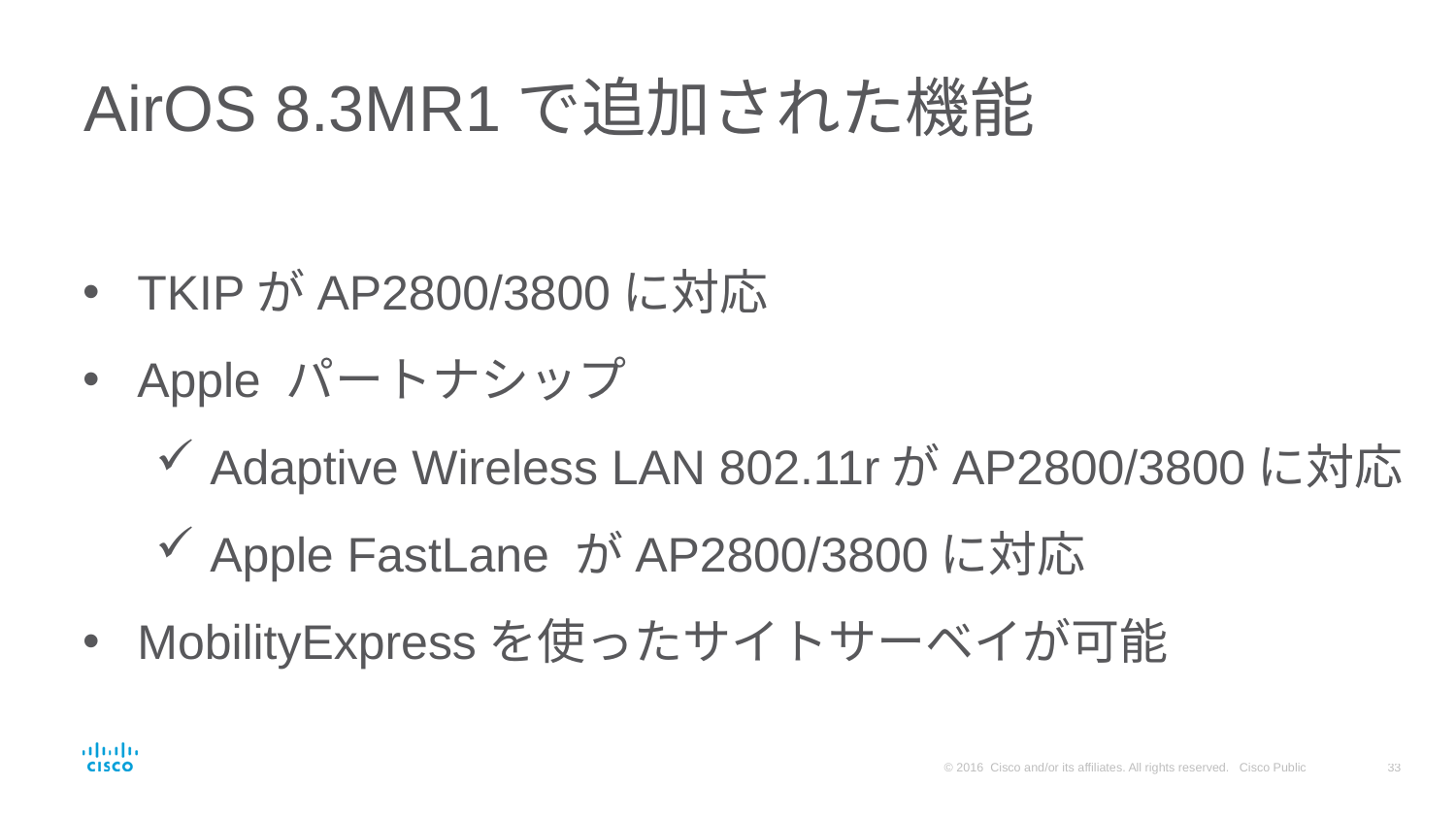

# AirOS 8.3MR1で追加された機能
TKIPがAP2800/3800に対応
Apple パートナシップ
Adaptive Wireless LAN 802.11rがAP2800/3800に対応
Apple FastLane がAP2800/3800に対応
MobilityExpressを使ったサイトサーベイが可能